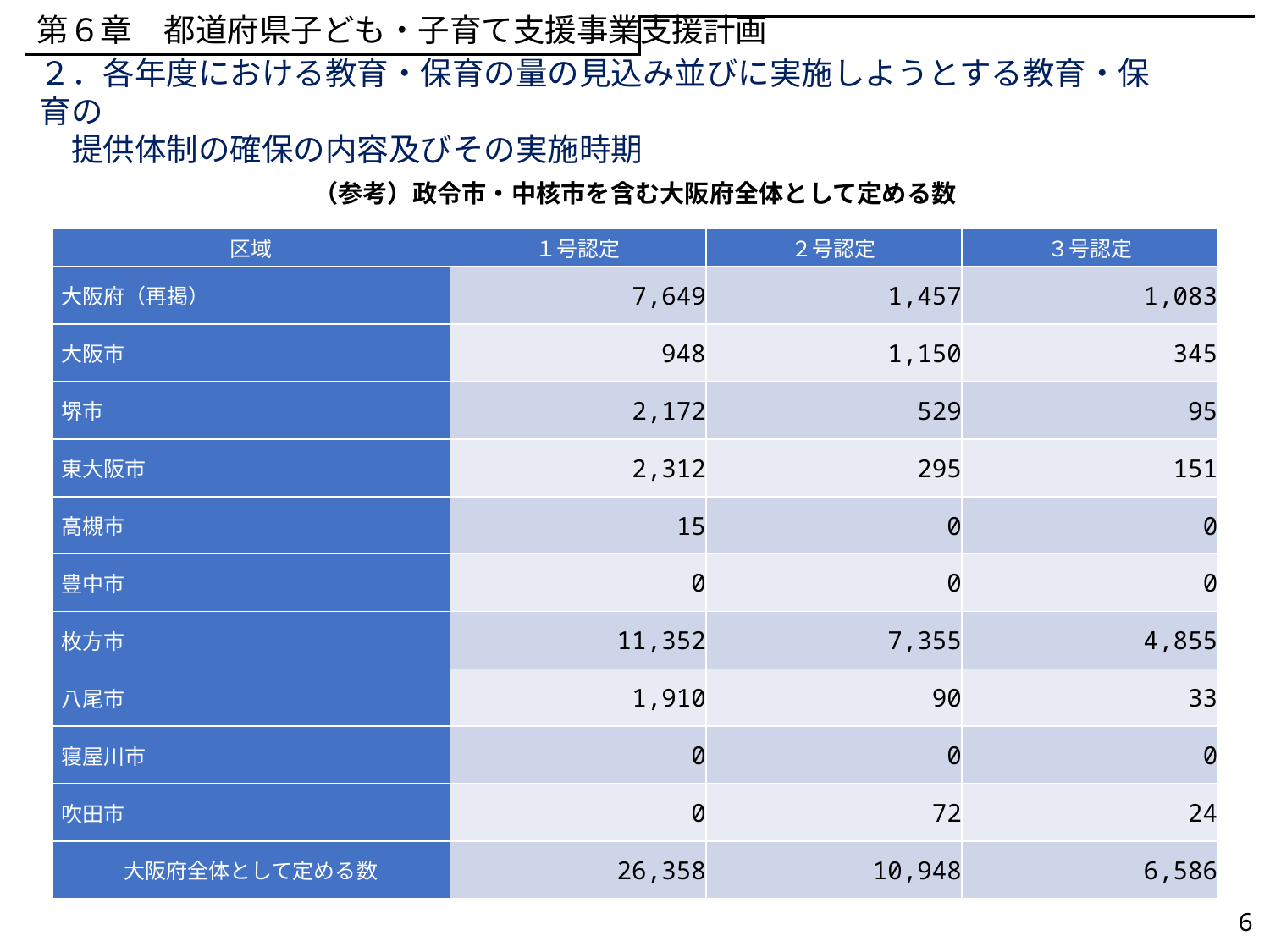

第６章　都道府県子ども・子育て支援事業支援計画

２．各年度における教育・保育の量の見込み並びに実施しようとする教育・保育の
　提供体制の確保の内容及びその実施時期
（参考）政令市・中核市を含む大阪府全体として定める数
| 区域 | １号認定 | ２号認定 | ３号認定 |
| --- | --- | --- | --- |
| 大阪府（再掲） | 7,649 | 1,457 | 1,083 |
| 大阪市 | 948 | 1,150 | 345 |
| 堺市 | 2,172 | 529 | 95 |
| 東大阪市 | 2,312 | 295 | 151 |
| 高槻市 | 15 | 0 | 0 |
| 豊中市 | 0 | 0 | 0 |
| 枚方市 | 11,352 | 7,355 | 4,855 |
| 八尾市 | 1,910 | 90 | 33 |
| 寝屋川市 | 0 | 0 | 0 |
| 吹田市 | 0 | 72 | 24 |
| 大阪府全体として定める数 | 26,358 | 10,948 | 6,586 |
6